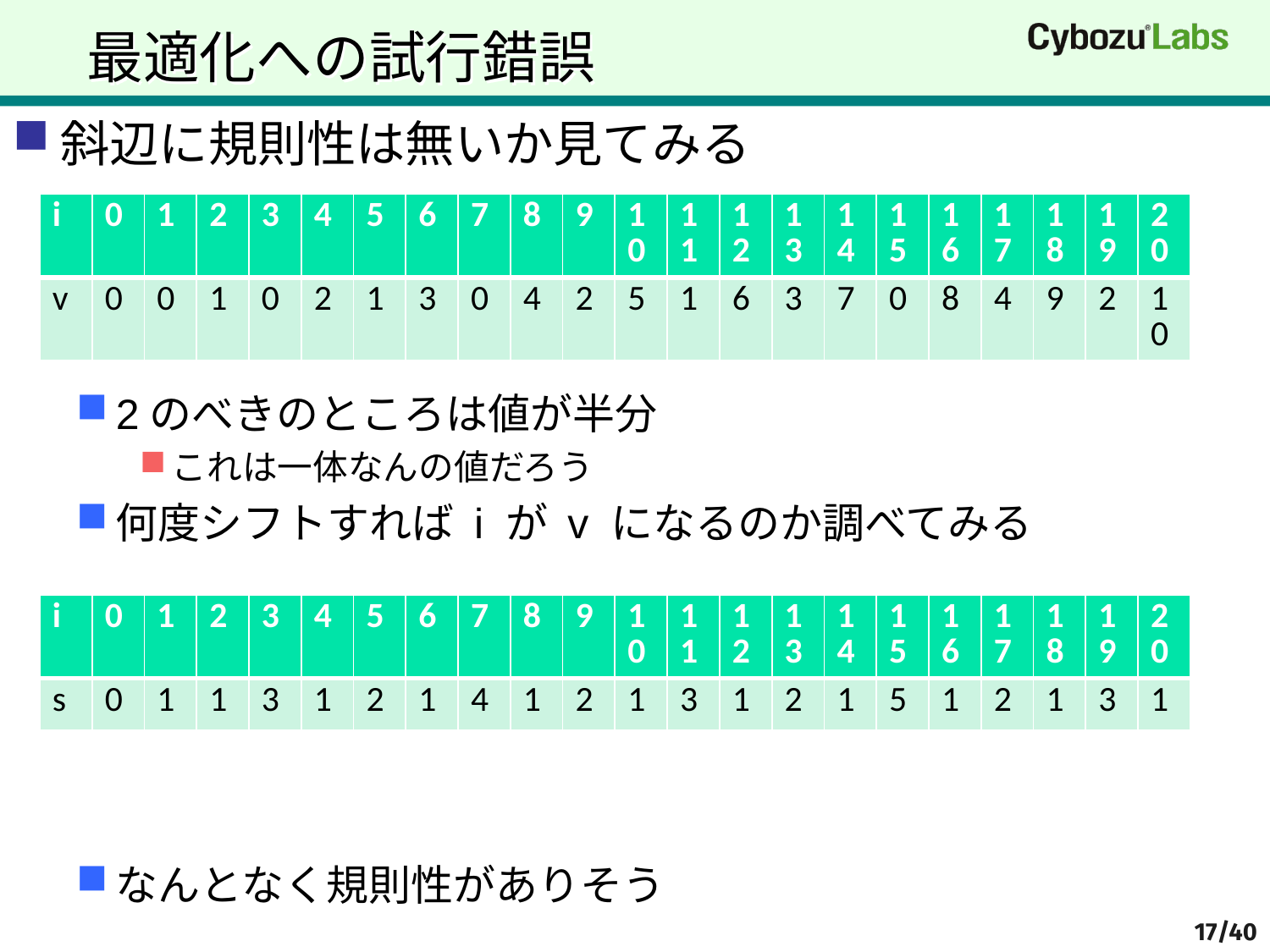

# 最適化への試行錯誤
斜辺に規則性は無いか見てみる

2のべきのところは値が半分
これは一体なんの値だろう
何度シフトすれば i が v になるのか調べてみる

なんとなく規則性がありそう
| i | 0 | 1 | 2 | 3 | 4 | 5 | 6 | 7 | 8 | 9 | 10 | 11 | 12 | 13 | 14 | 15 | 16 | 17 | 18 | 19 | 20 |
| --- | --- | --- | --- | --- | --- | --- | --- | --- | --- | --- | --- | --- | --- | --- | --- | --- | --- | --- | --- | --- | --- |
| v | 0 | 0 | 1 | 0 | 2 | 1 | 3 | 0 | 4 | 2 | 5 | 1 | 6 | 3 | 7 | 0 | 8 | 4 | 9 | 2 | 10 |
| i | 0 | 1 | 2 | 3 | 4 | 5 | 6 | 7 | 8 | 9 | 10 | 11 | 12 | 13 | 14 | 15 | 16 | 17 | 18 | 19 | 20 |
| --- | --- | --- | --- | --- | --- | --- | --- | --- | --- | --- | --- | --- | --- | --- | --- | --- | --- | --- | --- | --- | --- |
| s | 0 | 1 | 1 | 3 | 1 | 2 | 1 | 4 | 1 | 2 | 1 | 3 | 1 | 2 | 1 | 5 | 1 | 2 | 1 | 3 | 1 |

17/40